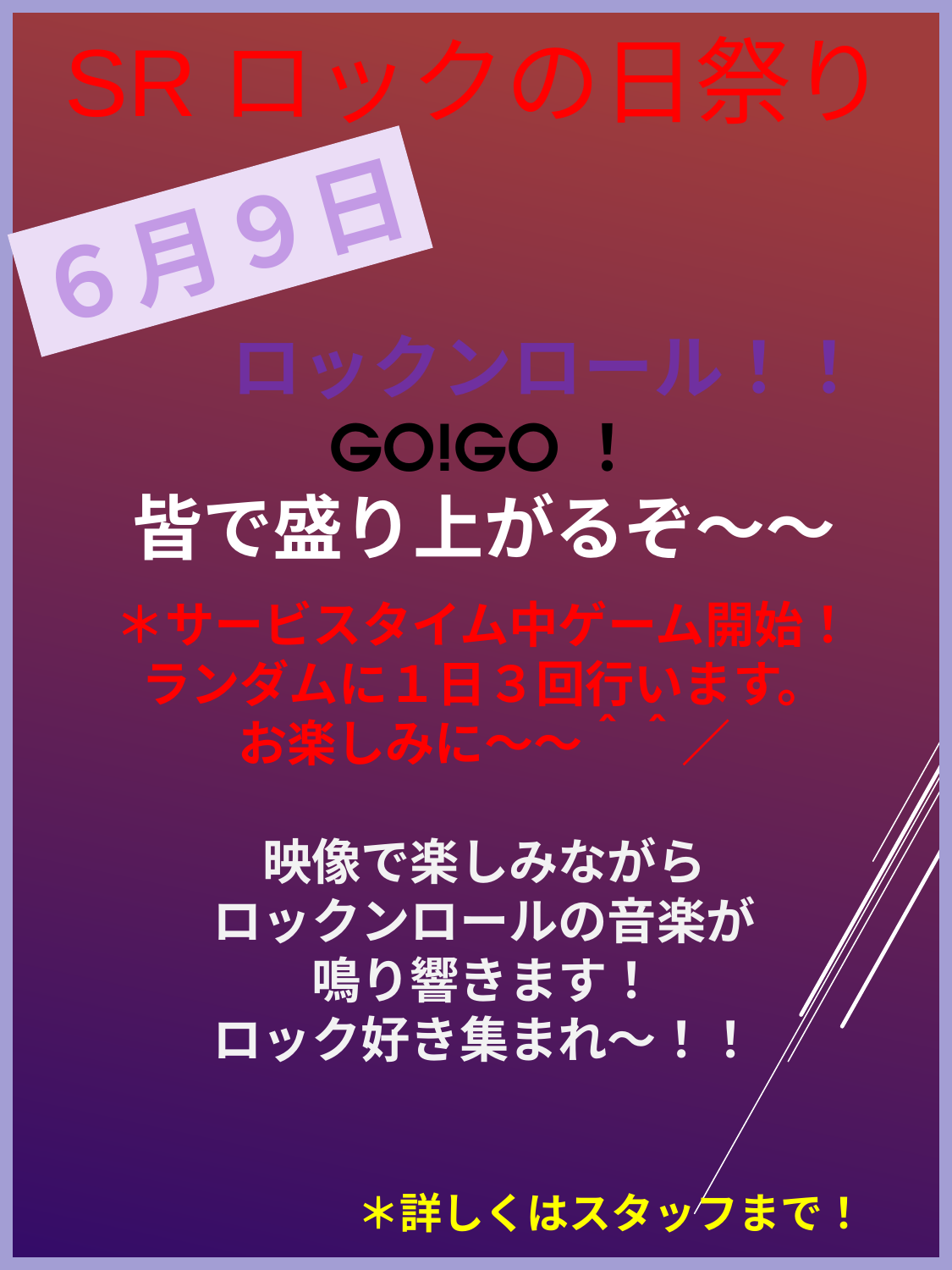

SRロックの日祭り
６月９日

ロックンロール！！
GO!GO！
皆で盛り上がるぞ～～

＊サービスタイム中ゲーム開始！
ランダムに１日３回行います。
お楽しみに～～＾＾／

映像で楽しみながら
ロックンロールの音楽が
鳴り響きます！
ロック好き集まれ～！！

　　　　　　＊詳しくはスタッフまで！